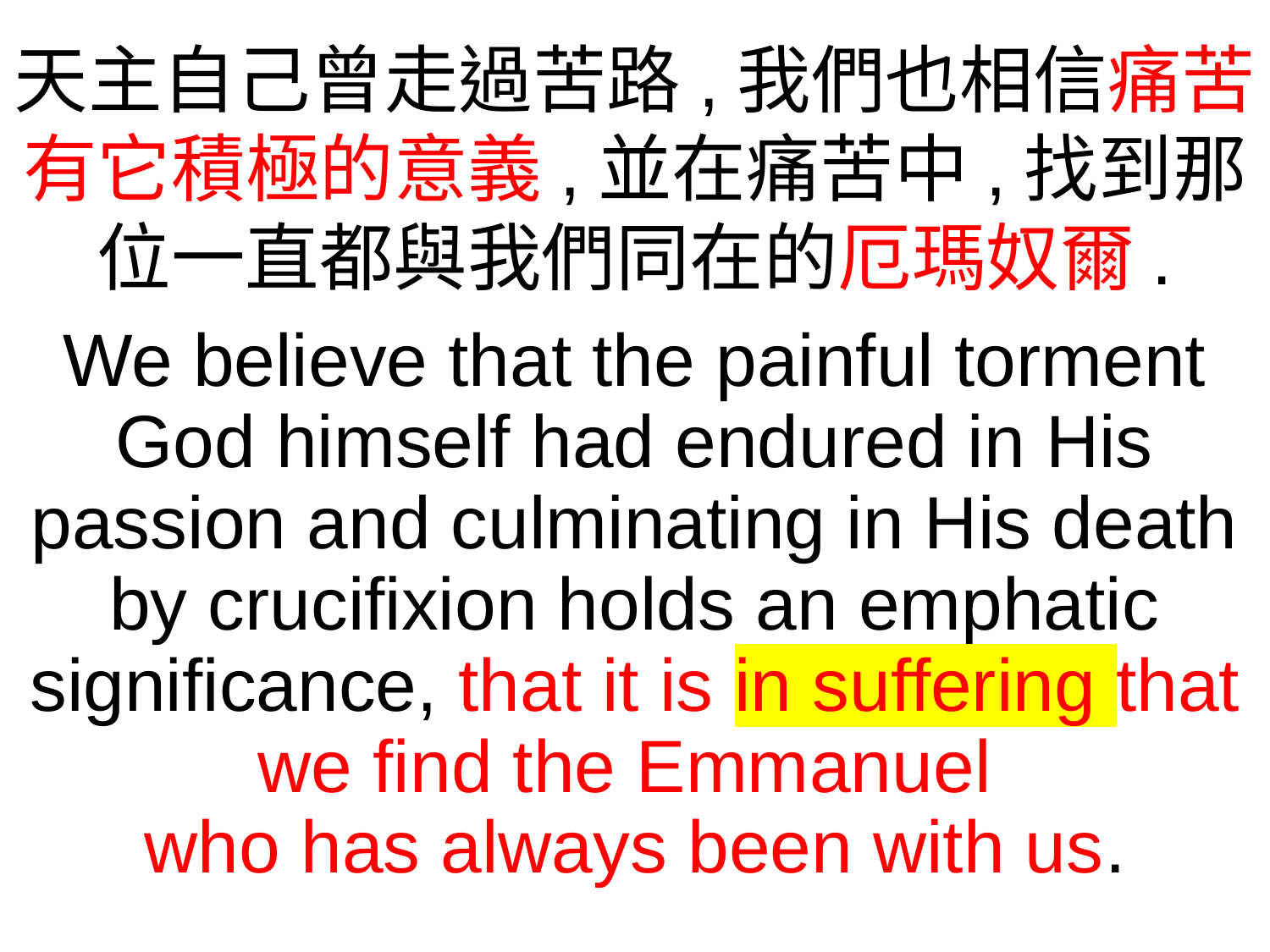

天主自己曾走過苦路,我們也相信痛苦有它積極的意義,並在痛苦中,找到那位一直都與我們同在的厄瑪奴爾.
We believe that the painful torment God himself had endured in His passion and culminating in His death by crucifixion holds an emphatic significance, that it is in suffering that we find the Emmanuel
who has always been with us.